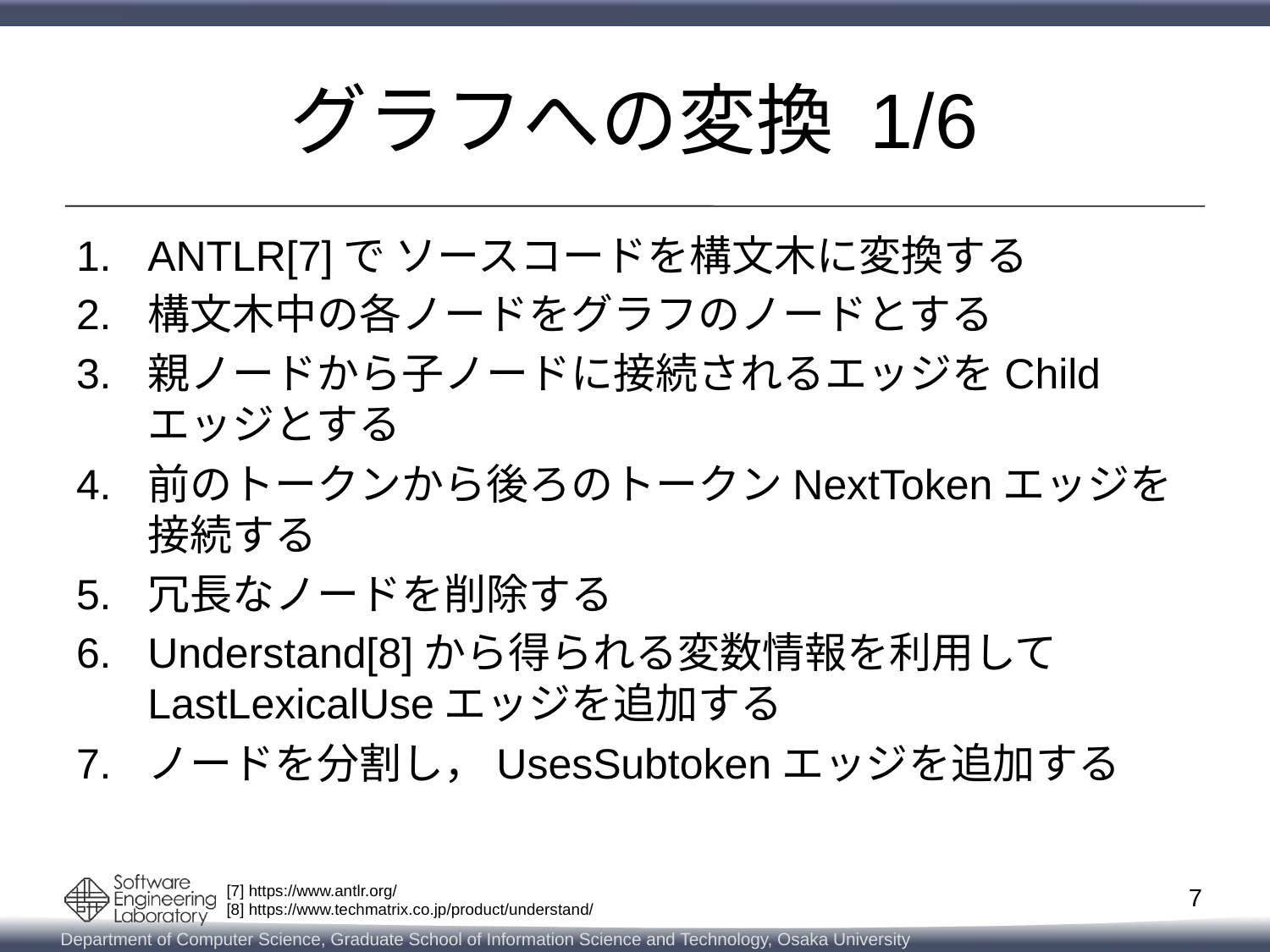

# グラフへの変換 1/6
ANTLR[7]で ソースコードを構文木に変換する
構文木中の各ノードをグラフのノードとする
親ノードから子ノードに接続されるエッジをChildエッジとする
前のトークンから後ろのトークンNextTokenエッジを接続する
冗長なノードを削除する
Understand[8]から得られる変数情報を利用してLastLexicalUseエッジを追加する
ノードを分割し，UsesSubtokenエッジを追加する
[7] https://www.antlr.org/
[8] https://www.techmatrix.co.jp/product/understand/
7